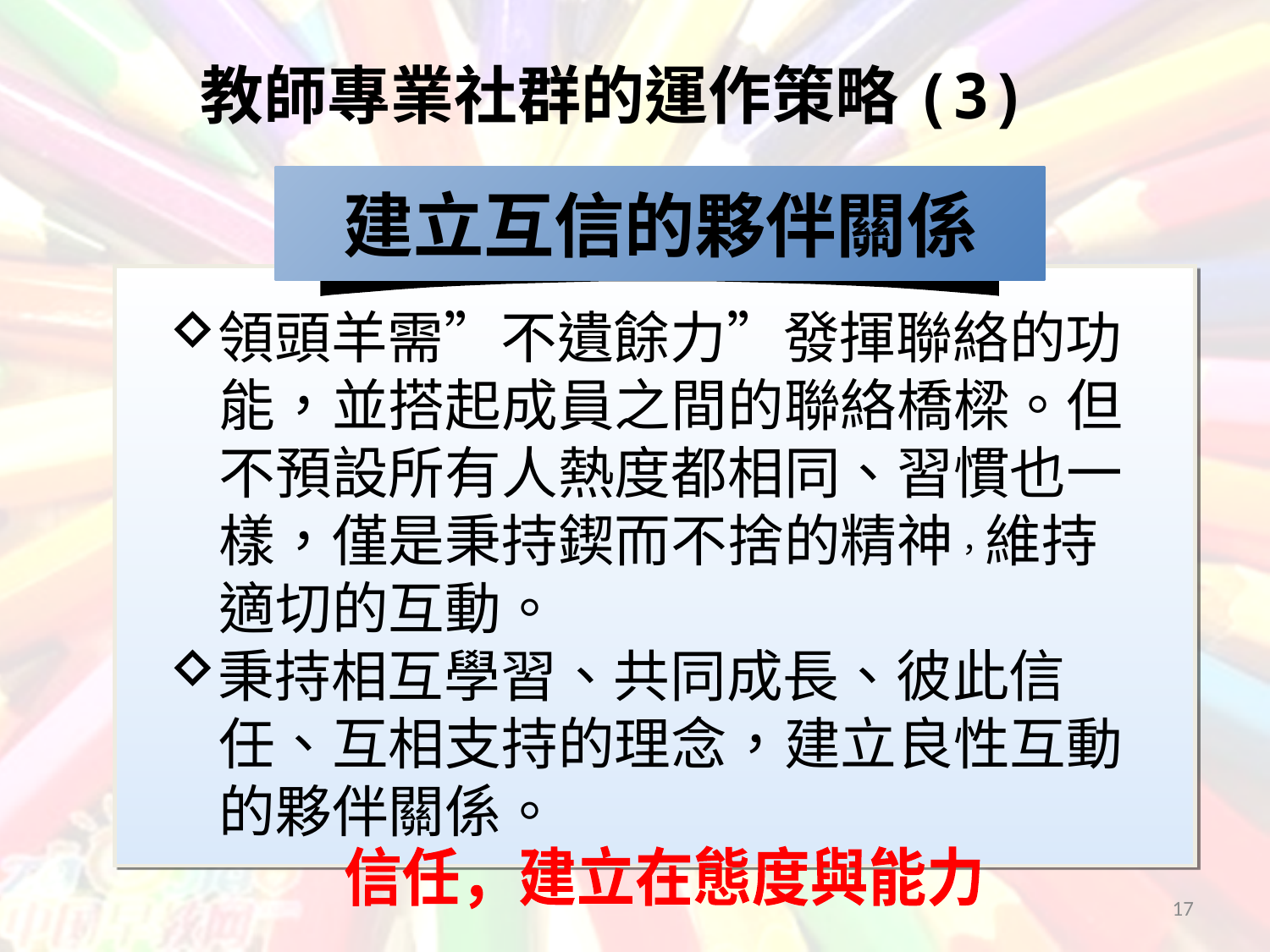

# 教師專業社群的運作策略(3)
建立互信的夥伴關係

領頭羊需”不遺餘力”發揮聯絡的功
   能，並搭起成員之間的聯絡橋樑。但
   不預設所有人熱度都相同、習慣也一
   樣，僅是秉持鍥而不捨的精神，維持
   適切的互動。
秉持相互學習、共同成長、彼此信
   任、互相支持的理念，建立良性互動
   的夥伴關係。
信任，建立在態度與能力
17